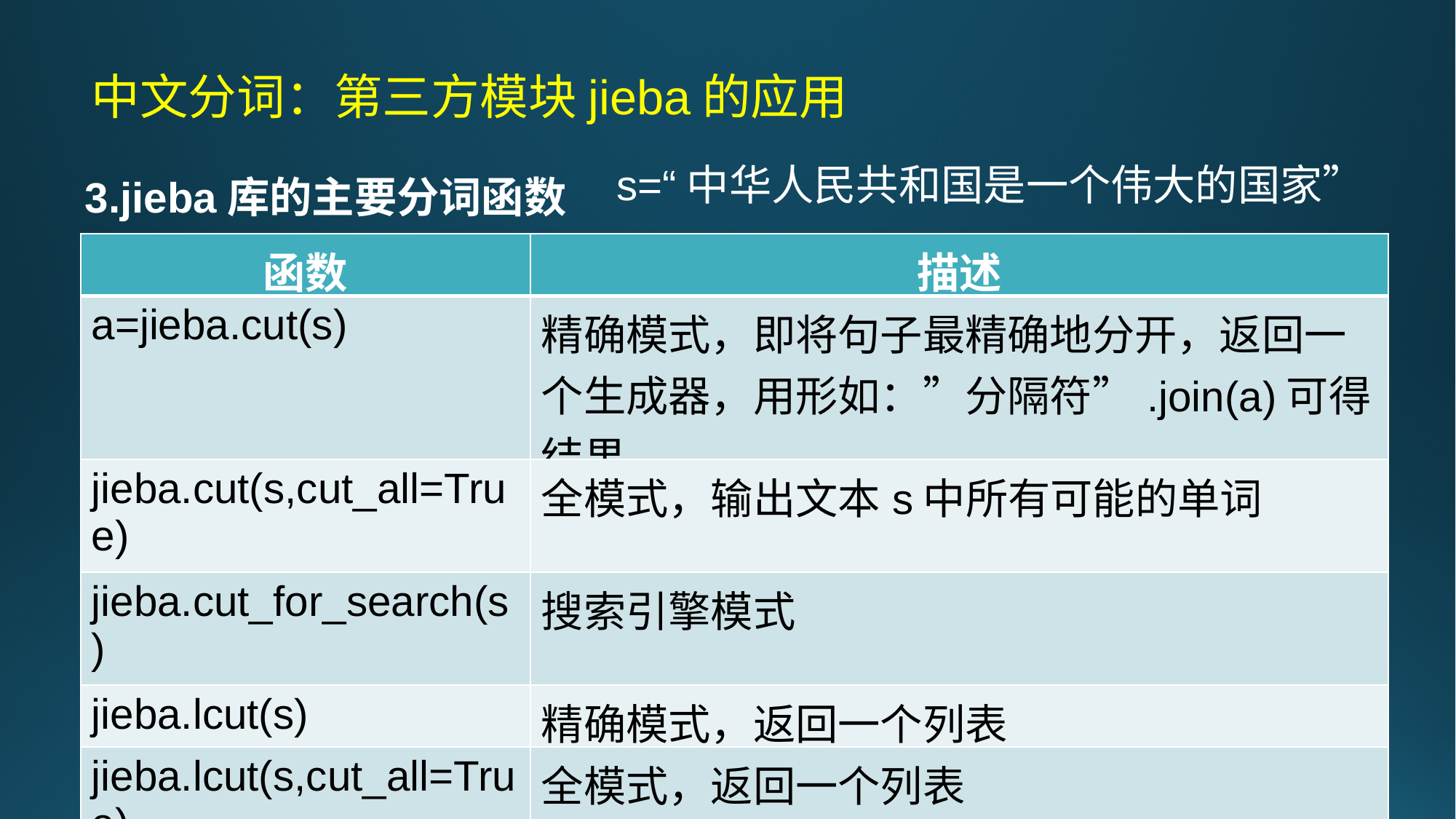

中文分词：第三方模块jieba的应用
3.jieba库的主要分词函数
s=“中华人民共和国是一个伟大的国家”
| 函数 | 描述 |
| --- | --- |
| a=jieba.cut(s) | 精确模式，即将句子最精确地分开，返回一个生成器，用形如：”分隔符”.join(a)可得结果 |
| jieba.cut(s,cut\_all=True) | 全模式，输出文本s中所有可能的单词 |
| jieba.cut\_for\_search(s) | 搜索引擎模式 |
| jieba.lcut(s) | 精确模式，返回一个列表 |
| jieba.lcut(s,cut\_all=True) | 全模式，返回一个列表 |
| jieba.add\_word(w) | 向分词词典中增加新词w |
| jieba.posseg库 | 以此为前缀拼接上述函数，可得对应词词性 |